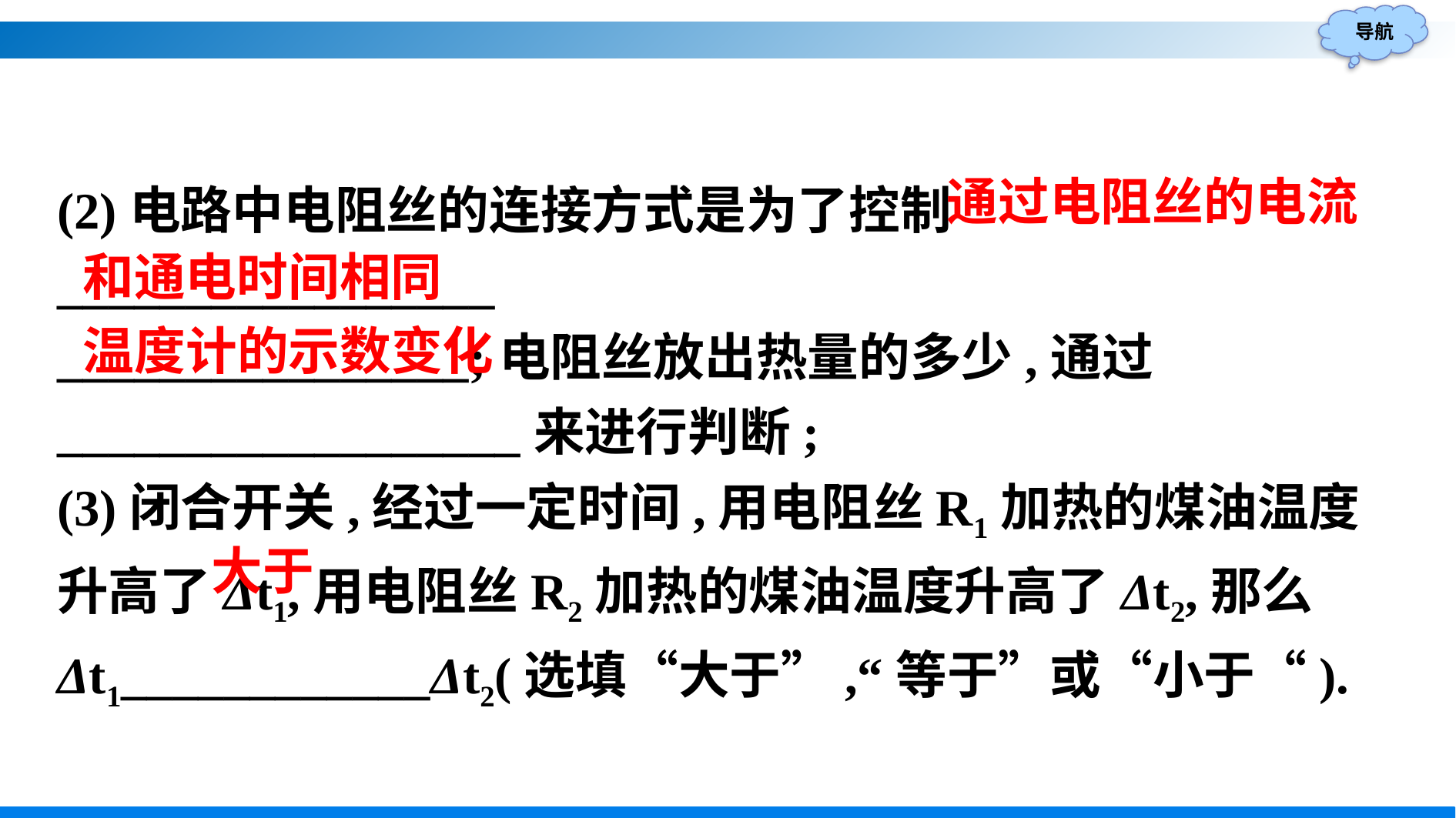

(2)电路中电阻丝的连接方式是为了控制_________________
________________;电阻丝放出热量的多少,通过
__________________来进行判断;
(3)闭合开关,经过一定时间,用电阻丝R1加热的煤油温度升高了Δt1,用电阻丝R2加热的煤油温度升高了Δt2,那么Δt1____________Δt2(选填“大于”,“等于”或“小于“).
通过电阻丝的电流
和通电时间相同
温度计的示数变化
大于